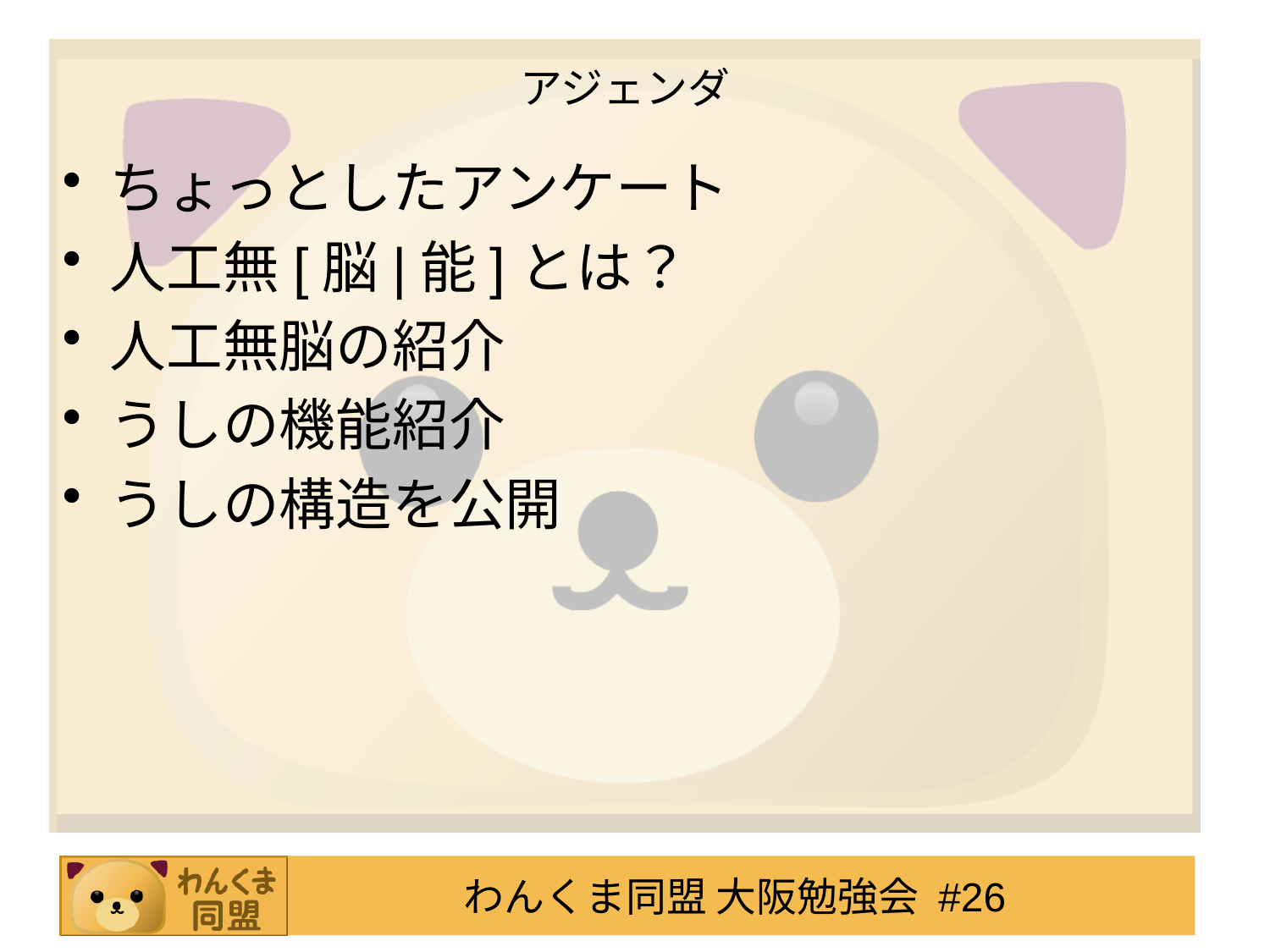

# アジェンダ
ちょっとしたアンケート
人工無[脳|能]とは？
人工無脳の紹介
うしの機能紹介
うしの構造を公開